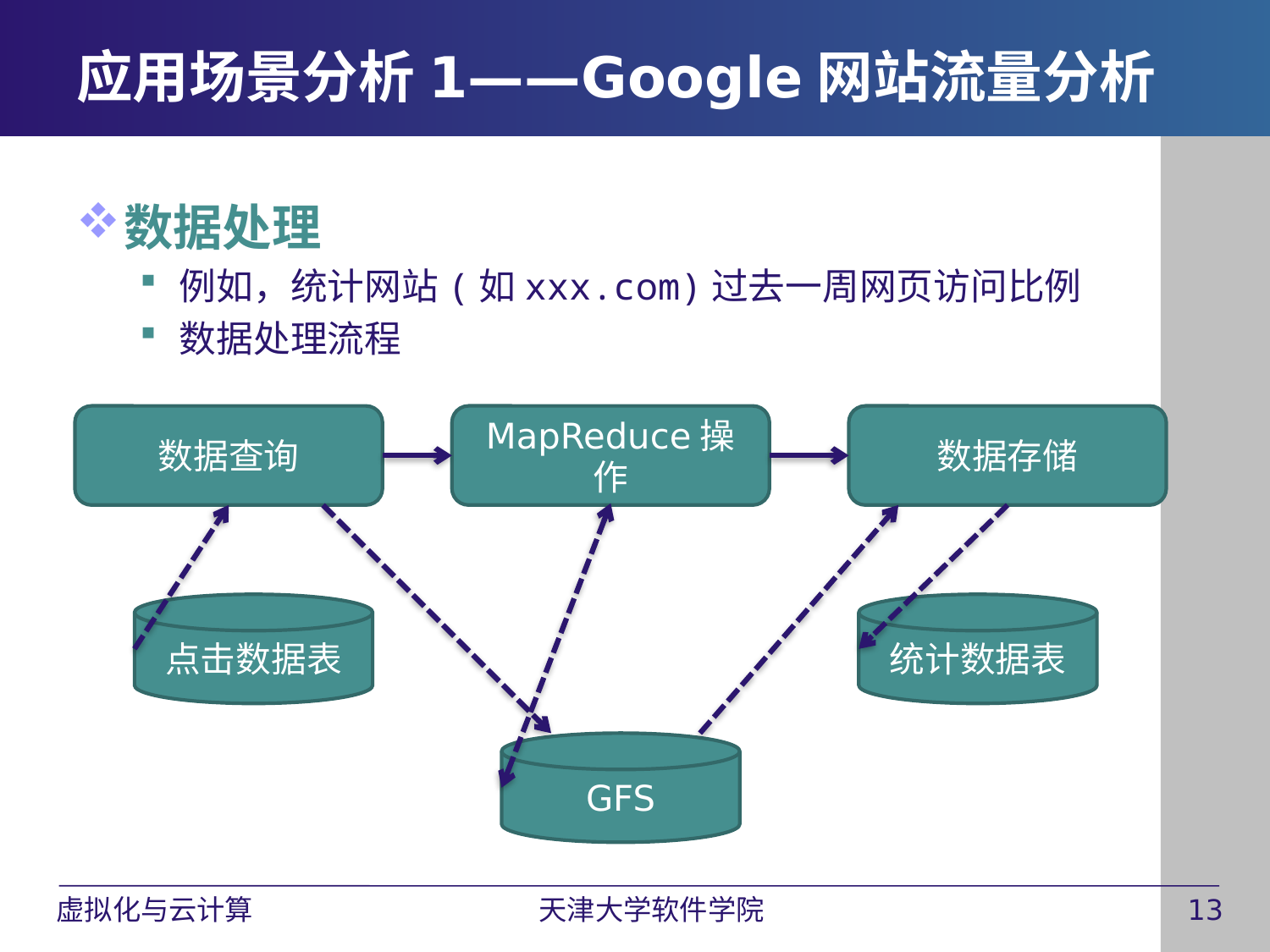

数据处理
例如，统计网站(如xxx.com)过去一周网页访问比例
数据处理流程

应用场景分析1——Google网站流量分析
数据查询
MapReduce操作
数据存储
点击数据表
统计数据表
GFS